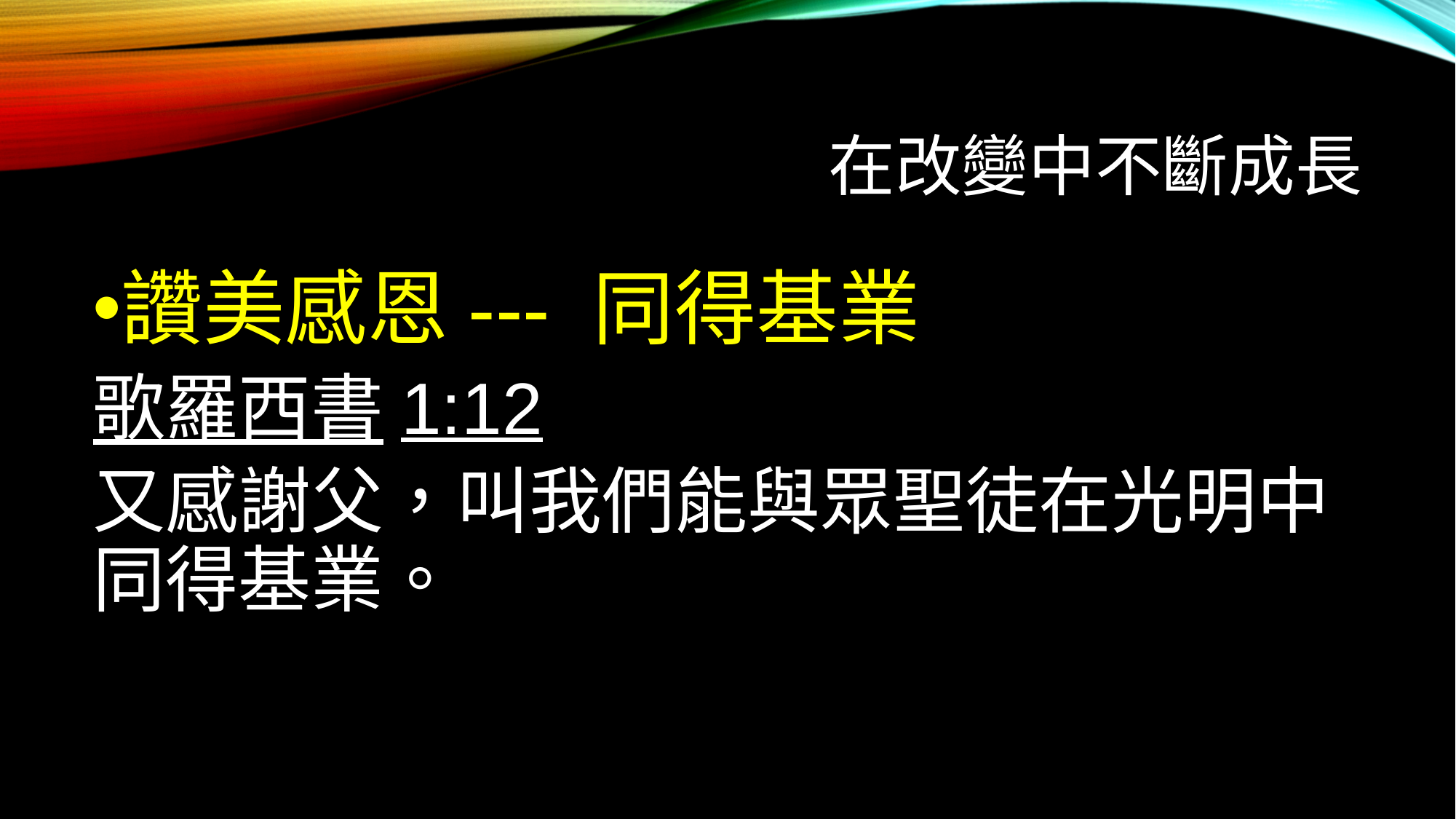

# 在改變中不斷成長
讚美感恩--- 同得基業
歌羅西書1:12
又感謝父，叫我們能與眾聖徒在光明中同得基業。